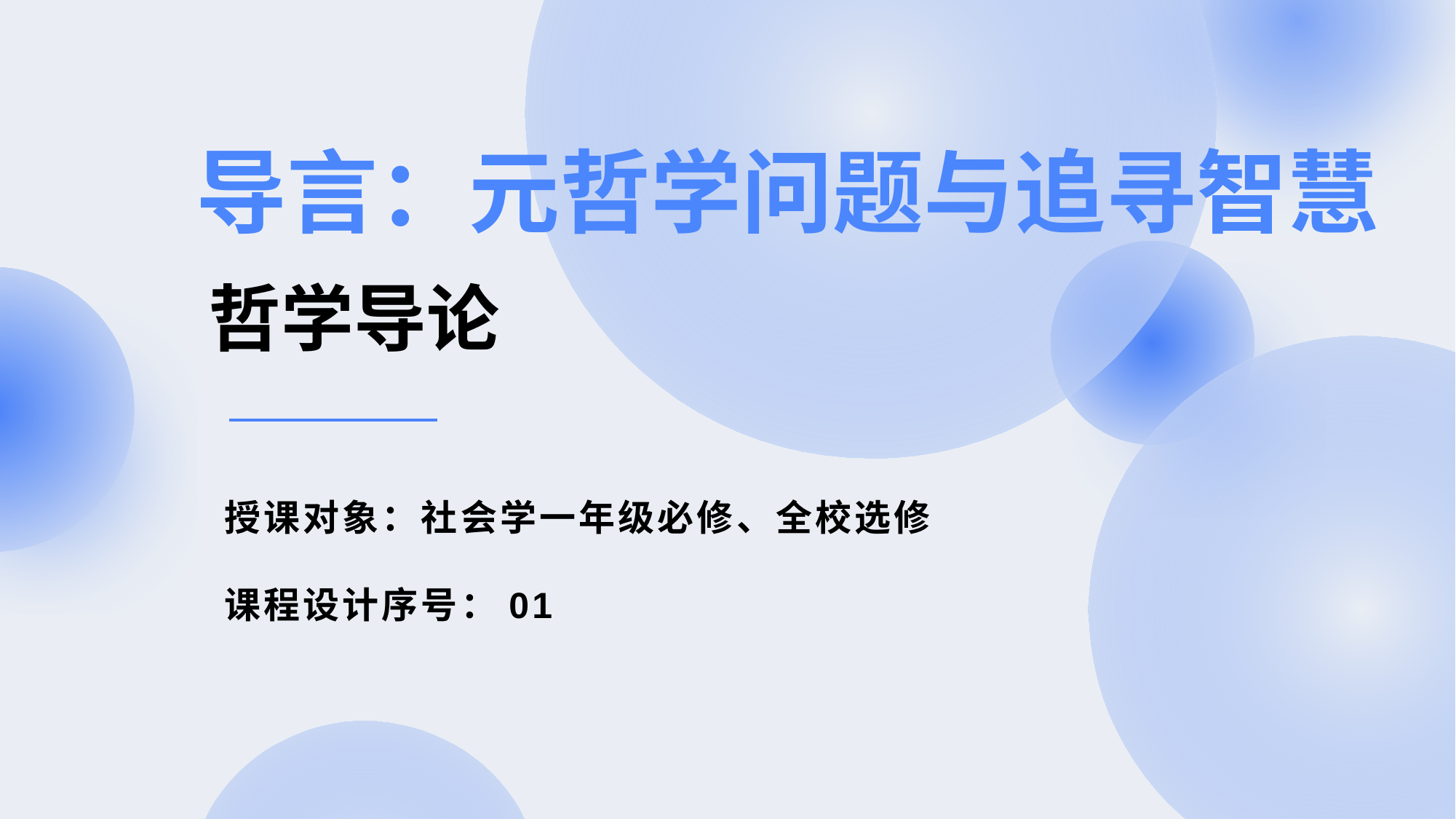

导言：元哲学问题与追寻智慧

哲学导论

授课对象：社会学一年级必修、全校选修

课程设计序号：01